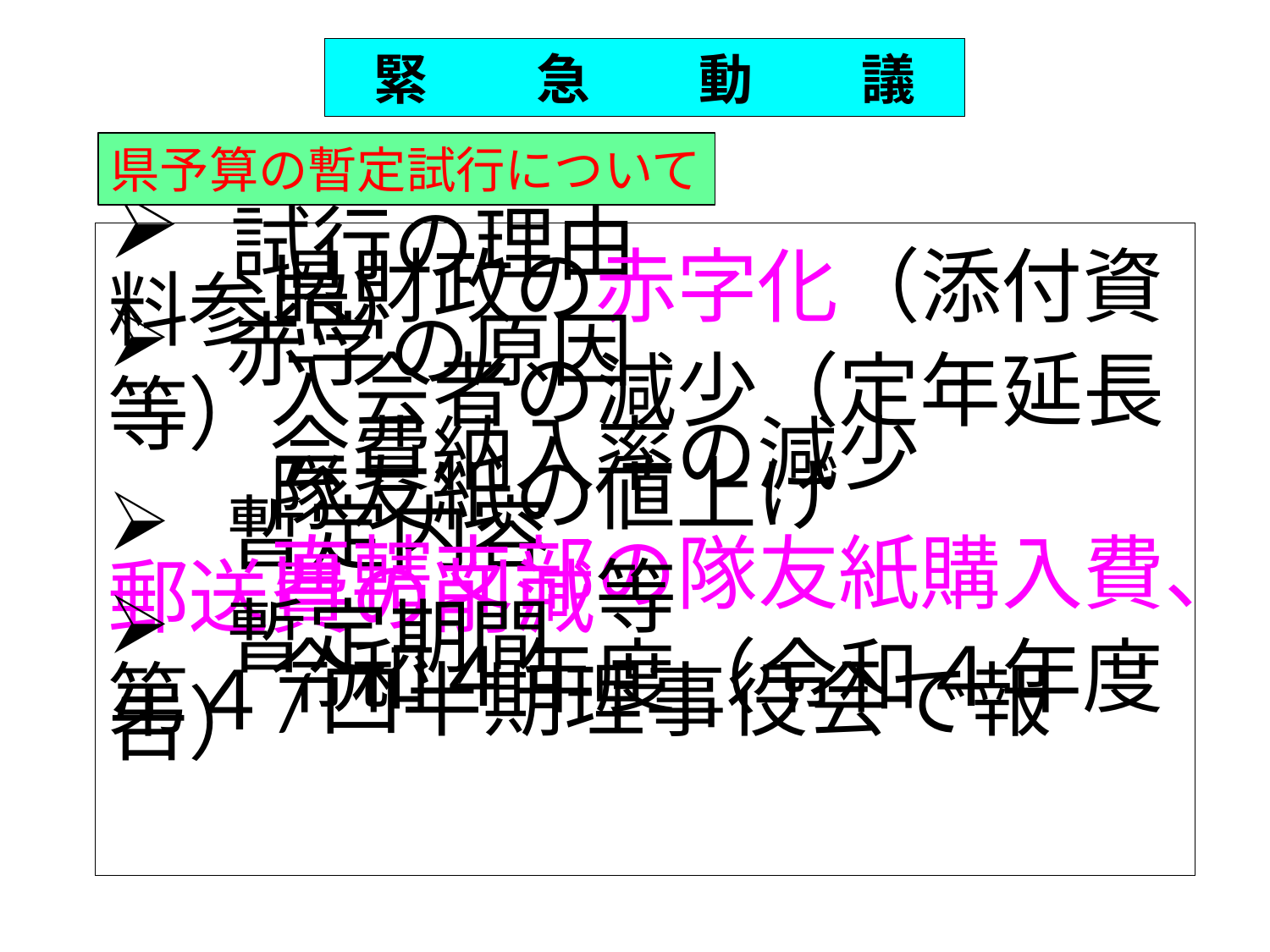

緊　　急　　動　　議
県予算の暫定試行について

 試行の理由
　　県財政の赤字化（添付資料参照）
 赤字の原因
　　入会者の減少（定年延長等）
　　会費納入率の減少
　　隊友紙の値上げ
 暫定内容
　　直轄支部の隊友紙購入費、郵送費の削減等
 暫定期間
　　令和４年度（令和４年度第４/四半期理事役会で報告）